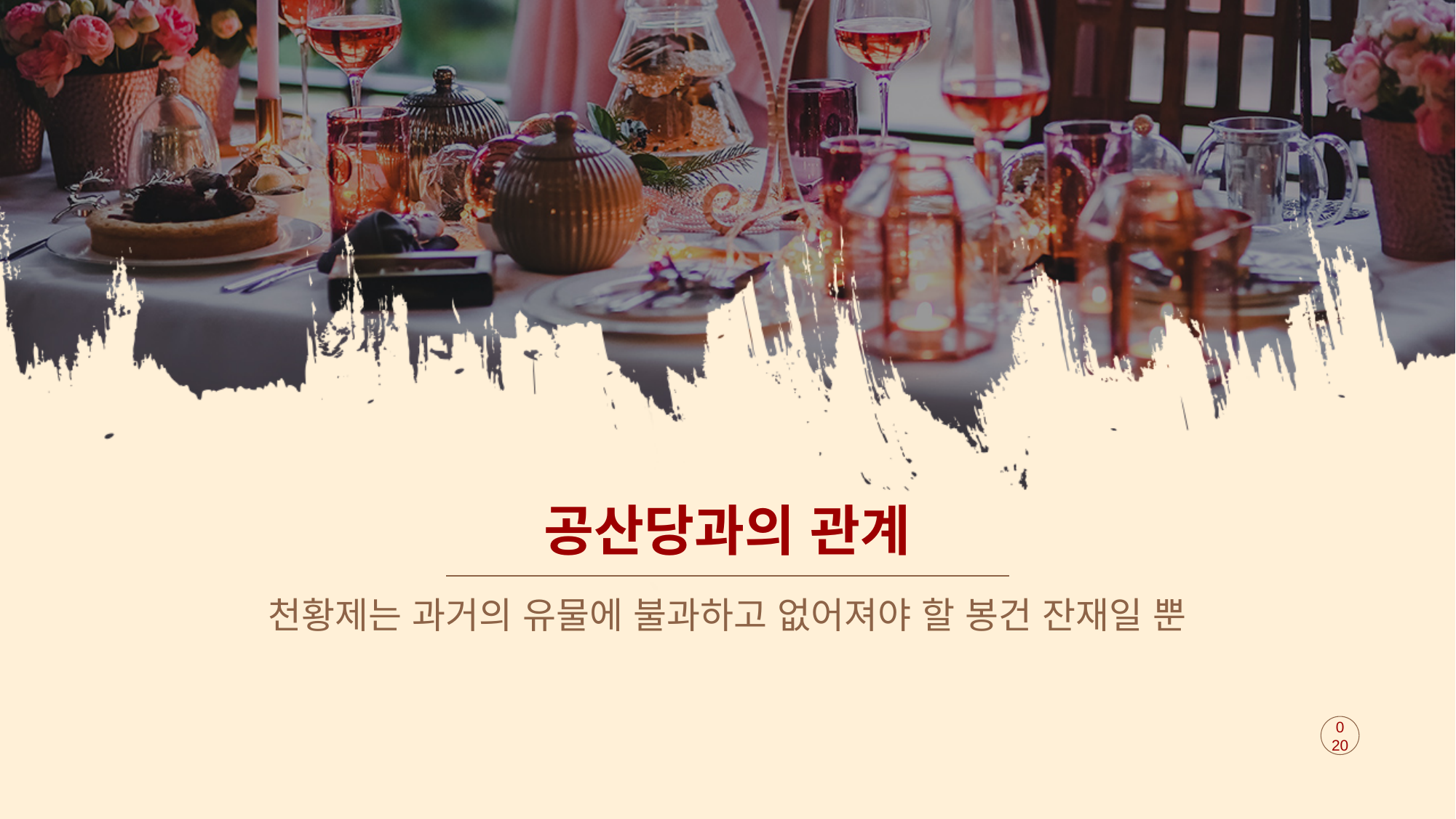

# 공산당과의 관계
천황제는 과거의 유물에 불과하고 없어져야 할 봉건 잔재일 뿐
020